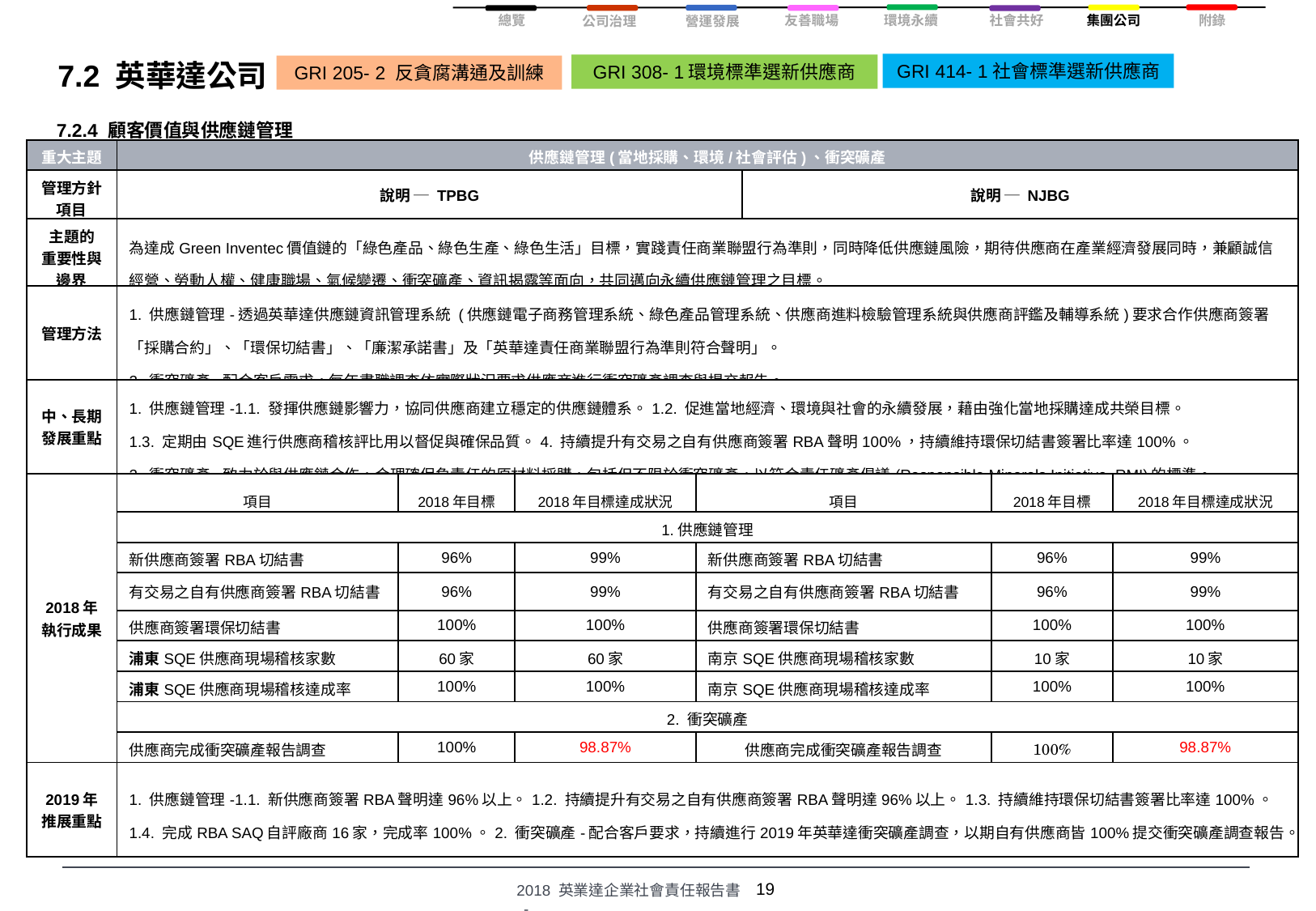

# 7.2 英華達公司
GRI 414- 1社會標準選新供應商
GRI 308- 1環境標準選新供應商
GRI 205- 2 反貪腐溝通及訓練
7.2.4 顧客價值與供應鏈管理
| 重大主題 | 供應鏈管理(當地採購、環境/社會評估)、衝突礦產 |  |  |  |  |  |  |
| --- | --- | --- | --- | --- | --- | --- | --- |
| 管理方針 項目 | 說明 ─ TPBG |  |  |  | 說明 ─ NJBG |  |  |
| 主題的 重要性與邊界 | 為達成Green Inventec價值鏈的「綠色產品、綠色生產、綠色生活」目標，實踐責任商業聯盟行為準則，同時降低供應鏈風險，期待供應商在產業經濟發展同時，兼顧誠信經營、勞動人權、健康職場、氣候變遷、衝突礦產、資訊揭露等面向，共同邁向永續供應鏈管理之目標。 |  |  |  |  |  |  |
| 管理方法 | 1. 供應鏈管理-透過英華達供應鏈資訊管理系統 (供應鏈電子商務管理系統、綠色產品管理系統、供應商進料檢驗管理系統與供應商評鑑及輔導系統)要求合作供應商簽署「採購合約」、「環保切結書」、「廉潔承諾書」及「英華達責任商業聯盟行為準則符合聲明」。 2. 衝突礦產-配合客戶需求，每年盡職調查依實際狀況要求供應商進行衝突礦產調查與提交報告。 |  |  |  |  |  |  |
| 中、長期 發展重點 | 1. 供應鏈管理-1.1. 發揮供應鏈影響力，協同供應商建立穩定的供應鏈體系。1.2. 促進當地經濟、環境與社會的永續發展，藉由強化當地採購達成共榮目標。 1.3. 定期由SQE進行供應商稽核評比用以督促與確保品質。4. 持續提升有交易之自有供應商簽署RBA聲明100%，持續維持環保切結書簽署比率達100%。 2. 衝突礦產-致力於與供應鏈合作，合理確保負責任的原材料採購，包括但不限於衝突礦產，以符合責任礦產倡議(Responsible Minerals Initiative, RMI)的標準。 |  |  |  |  |  |  |
| 2018年 執行成果 | 項目 | 2018年目標 | 2018年目標達成狀況 | 項目 |  | 2018年目標 | 2018年目標達成狀況 |
|  | 1.供應鏈管理 |  |  |  |  |  |  |
|  | 新供應商簽署RBA切結書 | 96% | 99% | 新供應商簽署RBA切結書 |  | 96% | 99% |
|  | 有交易之自有供應商簽署RBA切結書 | 96% | 99% | 有交易之自有供應商簽署RBA切結書 |  | 96% | 99% |
|  | 供應商簽署環保切結書 | 100% | 100% | 供應商簽署環保切結書 |  | 100% | 100% |
|  | 浦東SQE供應商現場稽核家數 | 60家 | 60家 | 南京SQE供應商現場稽核家數 |  | 10家 | 10家 |
|  | 浦東SQE供應商現場稽核達成率 | 100% | 100% | 南京SQE供應商現場稽核達成率 |  | 100% | 100% |
|  | 2. 衝突礦產 |  |  |  |  |  |  |
|  | 供應商完成衝突礦產報告調查 | 100% | 98.87% | 供應商完成衝突礦產報告調查 |  | 100% | 98.87% |
| 2019年 推展重點 | 1. 供應鏈管理-1.1. 新供應商簽署RBA聲明達96%以上。1.2. 持續提升有交易之自有供應商簽署RBA聲明達96%以上。1.3. 持續維持環保切結書簽署比率達100%。1.4. 完成RBA SAQ自評廠商16家，完成率100%。2. 衝突礦產-配合客戶要求，持續進行2019年英華達衝突礦產調查，以期自有供應商皆100%提交衝突礦產調查報告。 |  |  |  |  |  |  |